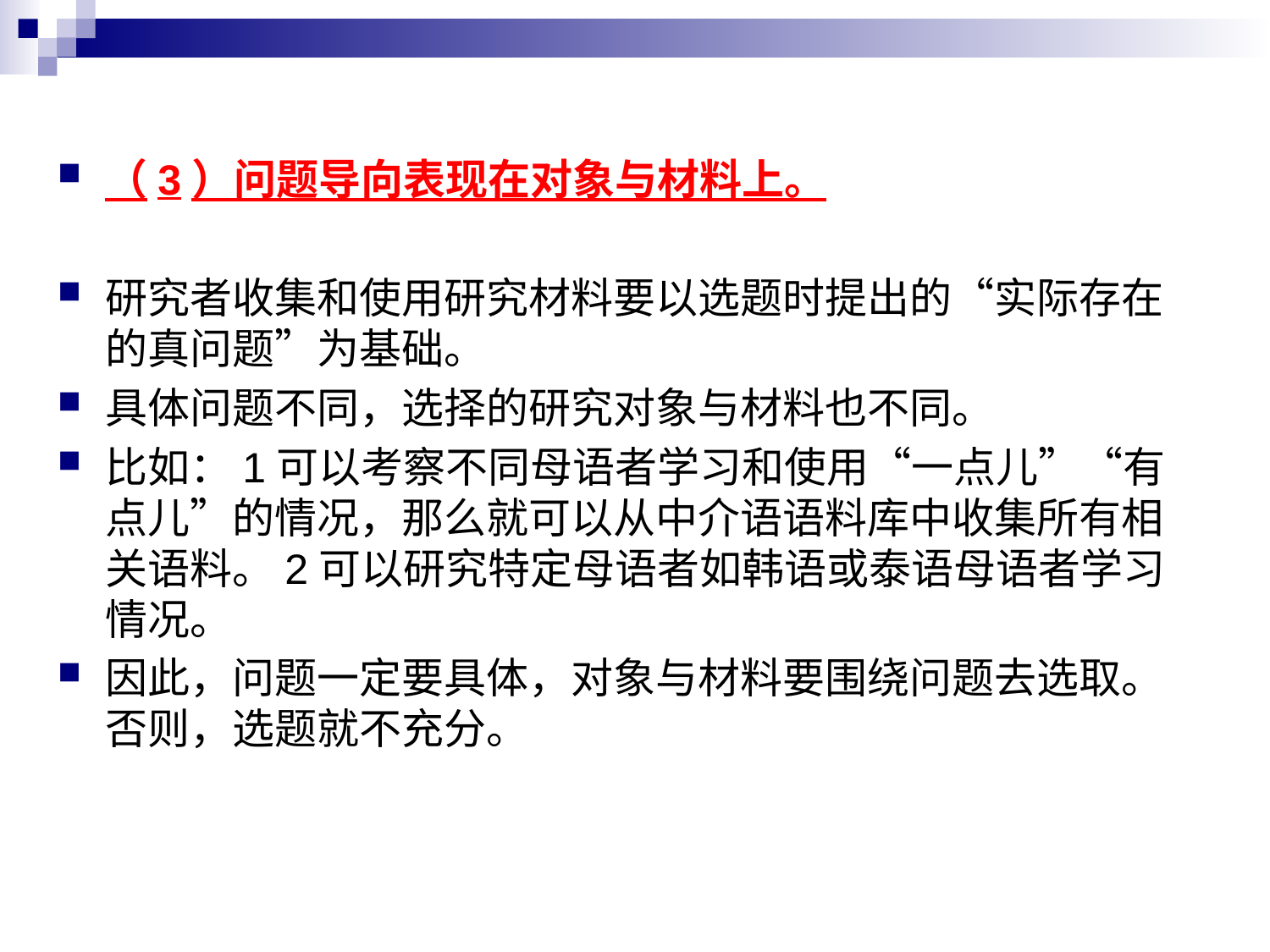

（3）问题导向表现在对象与材料上。

研究者收集和使用研究材料要以选题时提出的“实际存在的真问题”为基础。
具体问题不同，选择的研究对象与材料也不同。
比如：1可以考察不同母语者学习和使用“一点儿”“有点儿”的情况，那么就可以从中介语语料库中收集所有相关语料。2可以研究特定母语者如韩语或泰语母语者学习情况。
因此，问题一定要具体，对象与材料要围绕问题去选取。否则，选题就不充分。